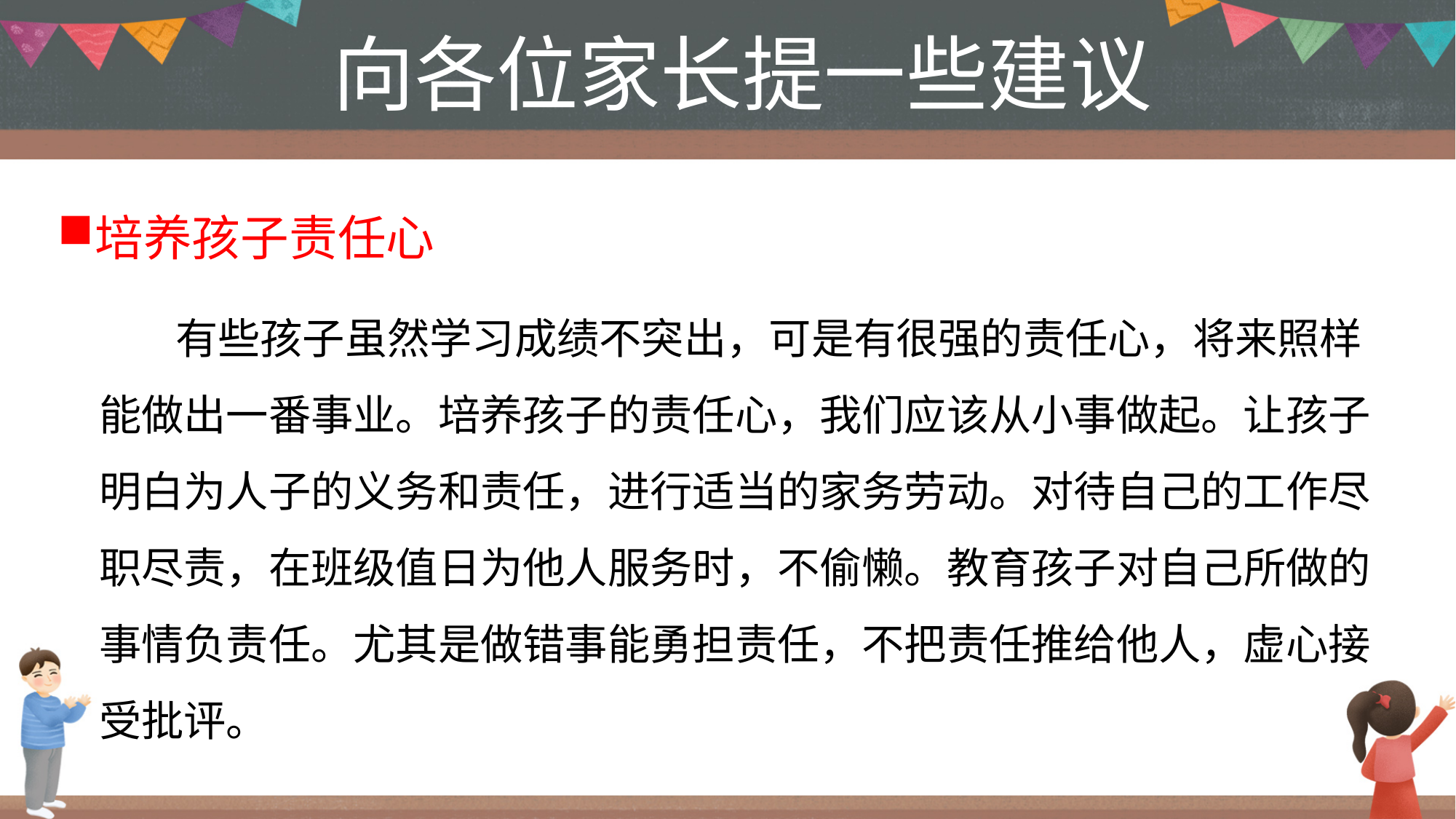

向各位家长提一些建议
培养孩子责任心

       有些孩子虽然学习成绩不突出，可是有很强的责任心，将来照样能做出一番事业。培养孩子的责任心，我们应该从小事做起。让孩子明白为人子的义务和责任，进行适当的家务劳动。对待自己的工作尽职尽责，在班级值日为他人服务时，不偷懒。教育孩子对自己所做的事情负责任。尤其是做错事能勇担责任，不把责任推给他人，虚心接受批评。